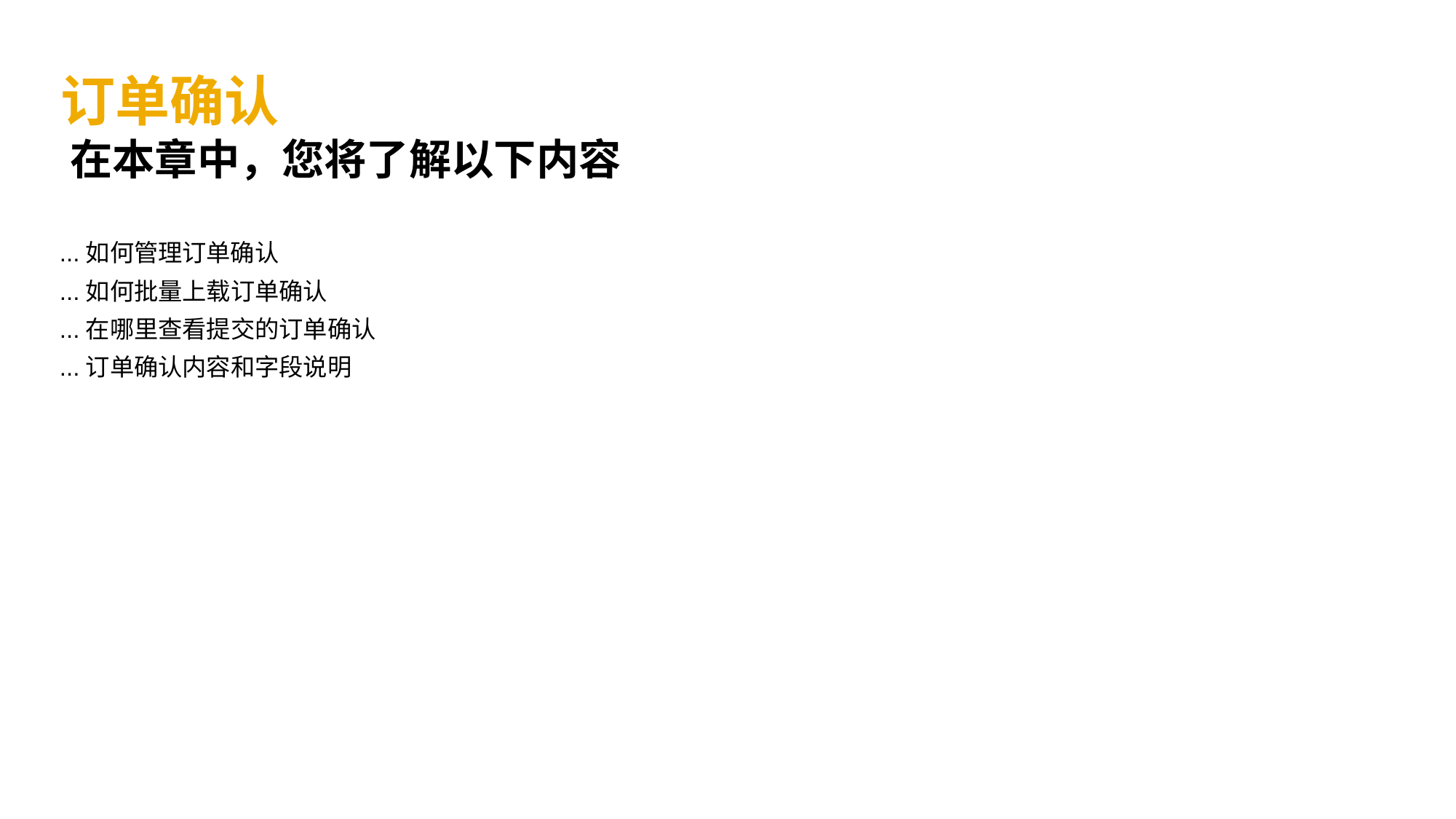

# 订单确认 在本章中，您将了解以下内容
...如何管理订单确认
...如何批量上载订单确认
...在哪里查看提交的订单确认
...订单确认内容和字段说明